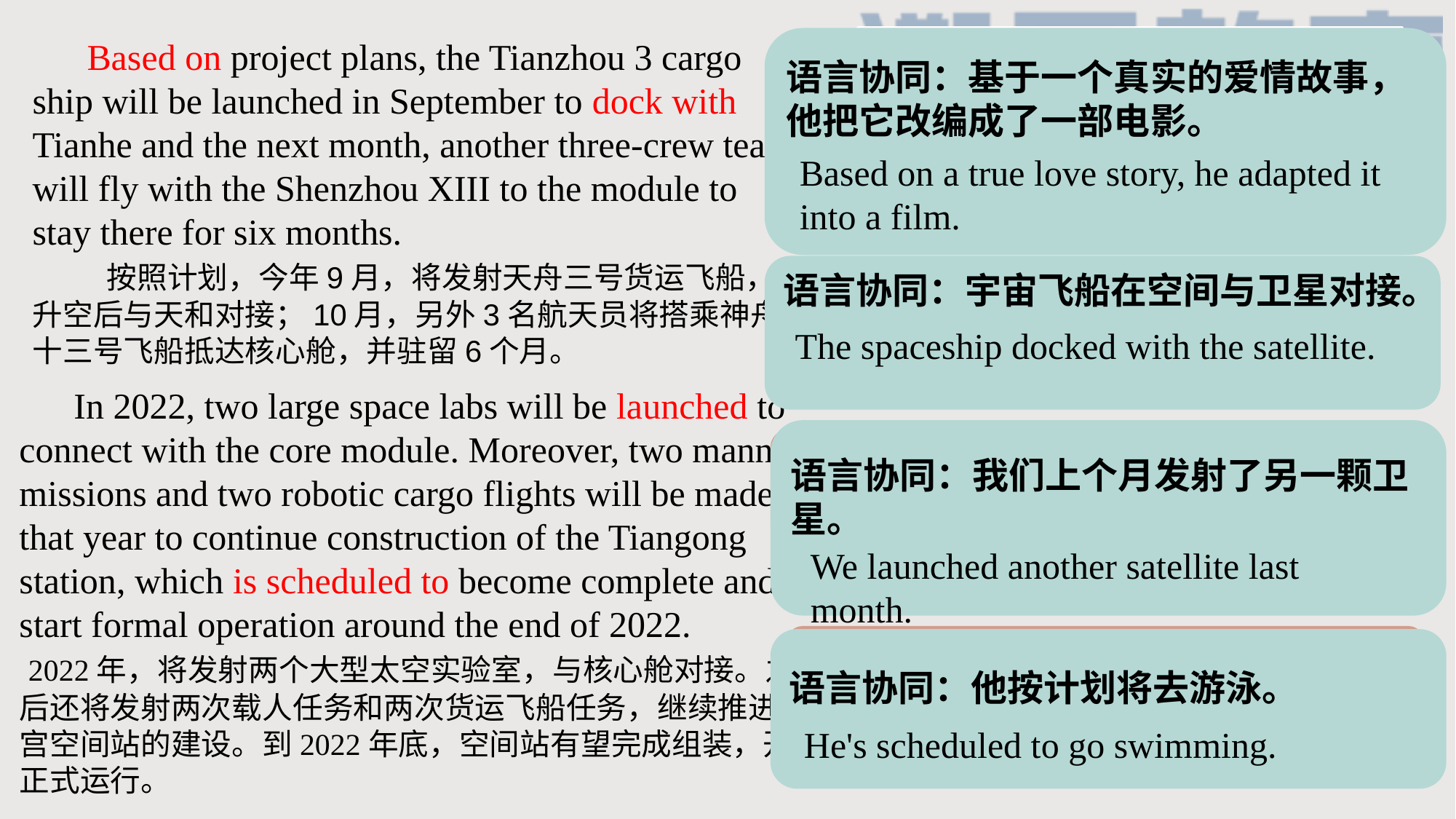

Based on project plans, the Tianzhou 3 cargo ship will be launched in September to dock with Tianhe and the next month, another three-crew team will fly with the Shenzhou XIII to the module to stay there for six months.
        按照计划，今年9月，将发射天舟三号货运飞船，升空后与天和对接；10月，另外3名航天员将搭乘神舟十三号飞船抵达核心舱，并驻留6个月。

语言协同：基于一个真实的爱情故事，他把它改编成了一部电影。

语言协同：爱迪生的想法是建立在科学实验的基础上的.

语言协同：那故事是根据现实生活而写的

Relative expressions
1. base A on B 以……为根据
 A be based on B  以……为根据； 根据……；基于……
Edison based his ideas on scientific experiment.
Based on a true love story, he adapted it into a film.
The story is based on real life.

语言协同：宇宙飞船在空间与卫星对接。

2. dock with 与……对接

The spaceship docked with the satellite.
      In 2022, two large space labs will be launched to connect with the core module. Moreover, two manned missions and two robotic cargo flights will be made that year to continue construction of the Tiangong station, which is scheduled to become complete and start formal operation around the end of 2022.
 2022年，将发射两个大型太空实验室，与核心舱对接。之后还将发射两次载人任务和两次货运飞船任务，继续推进天宫空间站的建设。到2022年底，空间站有望完成组装，开始正式运行。

语言协同：我们上个月发射了另一颗卫星。

3. launch [lɔːntʃ]  n. 发射
vt.发射;开办;发动;投入;丢掷

We launched another satellite last month.

4. be scheduled to 计划做某事

语言协同：他按计划将去游泳。

He's scheduled to go swimming.